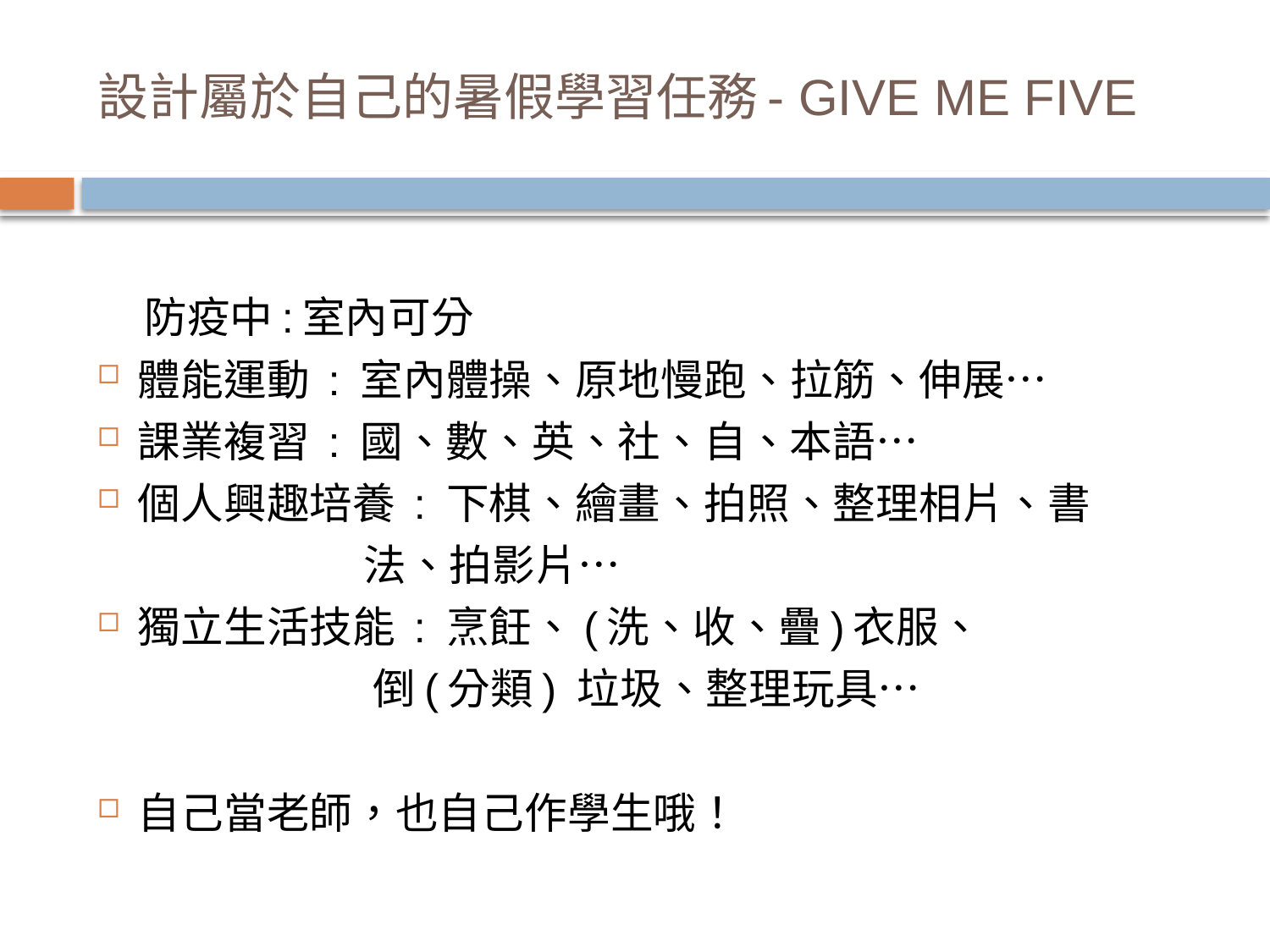

# 設計屬於自己的暑假學習任務- GIVE ME FIVE

    防疫中:室內可分
體能運動 : 室內體操、原地慢跑、拉筋、伸展…
課業複習 : 國、數、英、社、自、本語…
個人興趣培養 : 下棋、繪畫、拍照、整理相片、書
                           法、拍影片…
獨立生活技能 : 烹飪、(洗、收、疊)衣服、
                            倒(分類) 垃圾、整理玩具…

自己當老師，也自己作學生哦！